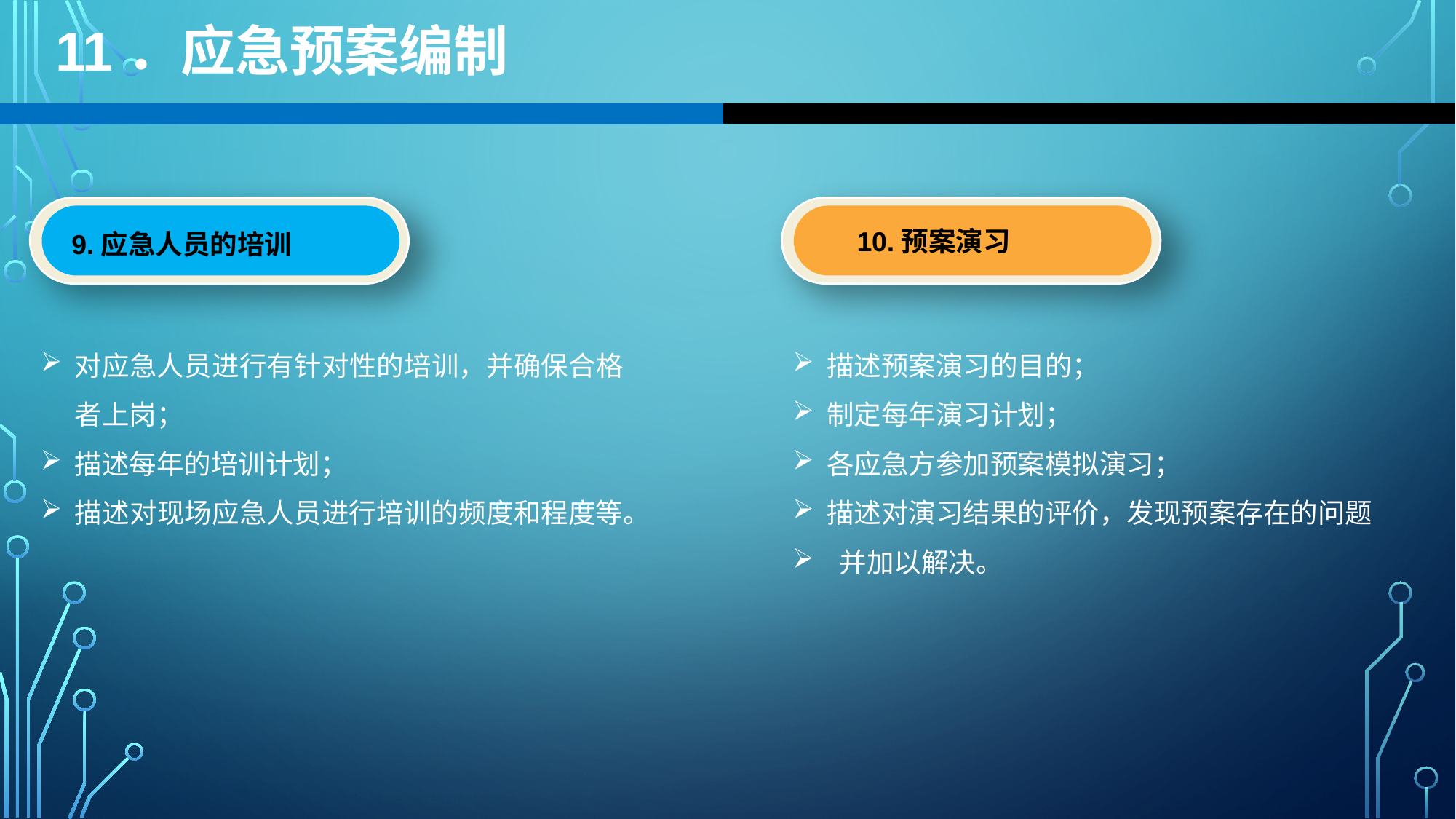

11．应急预案编制

10.预案演习
9.应急人员的培训
对应急人员进行有针对性的培训，并确保合格者上岗；
描述每年的培训计划；
描述对现场应急人员进行培训的频度和程度等。
描述预案演习的目的；
制定每年演习计划；
各应急方参加预案模拟演习；
描述对演习结果的评价，发现预案存在的问题
 并加以解决。